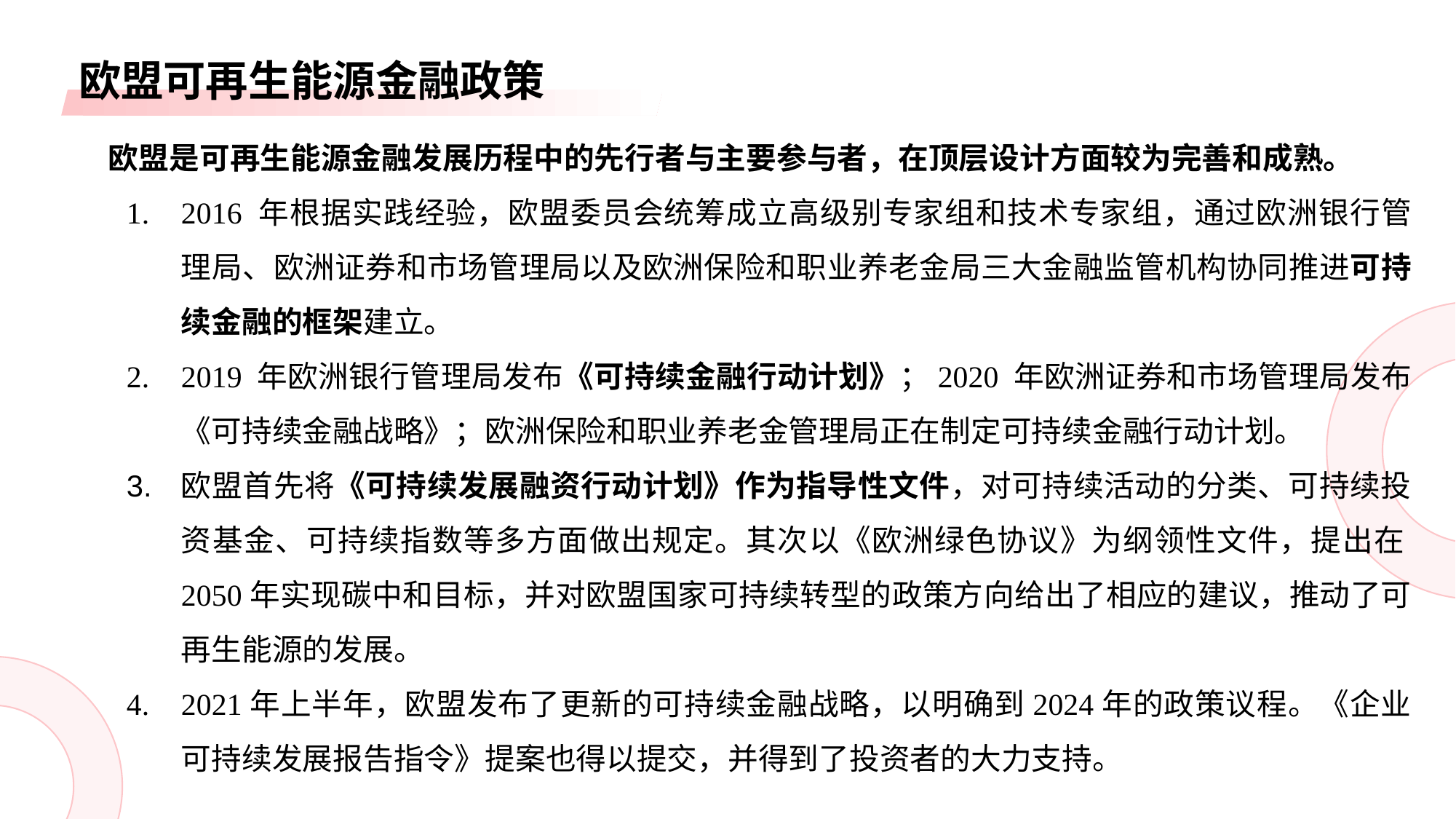

欧盟可再生能源金融政策

欧盟是可再生能源金融发展历程中的先行者与主要参与者，在顶层设计方面较为完善和成熟。
2016 年根据实践经验，欧盟委员会统筹成立高级别专家组和技术专家组，通过欧洲银行管理局、欧洲证券和市场管理局以及欧洲保险和职业养老金局三大金融监管机构协同推进可持续金融的框架建立。
2019 年欧洲银行管理局发布《可持续金融行动计划》；2020 年欧洲证券和市场管理局发布《可持续金融战略》；欧洲保险和职业养老金管理局正在制定可持续金融行动计划。
欧盟首先将《可持续发展融资行动计划》作为指导性文件，对可持续活动的分类、可持续投资基金、可持续指数等多方面做出规定。其次以《欧洲绿色协议》为纲领性文件，提出在2050年实现碳中和目标，并对欧盟国家可持续转型的政策方向给出了相应的建议，推动了可再生能源的发展。
2021年上半年，欧盟发布了更新的可持续金融战略，以明确到2024年的政策议程。《企业可持续发展报告指令》提案也得以提交，并得到了投资者的大力支持。